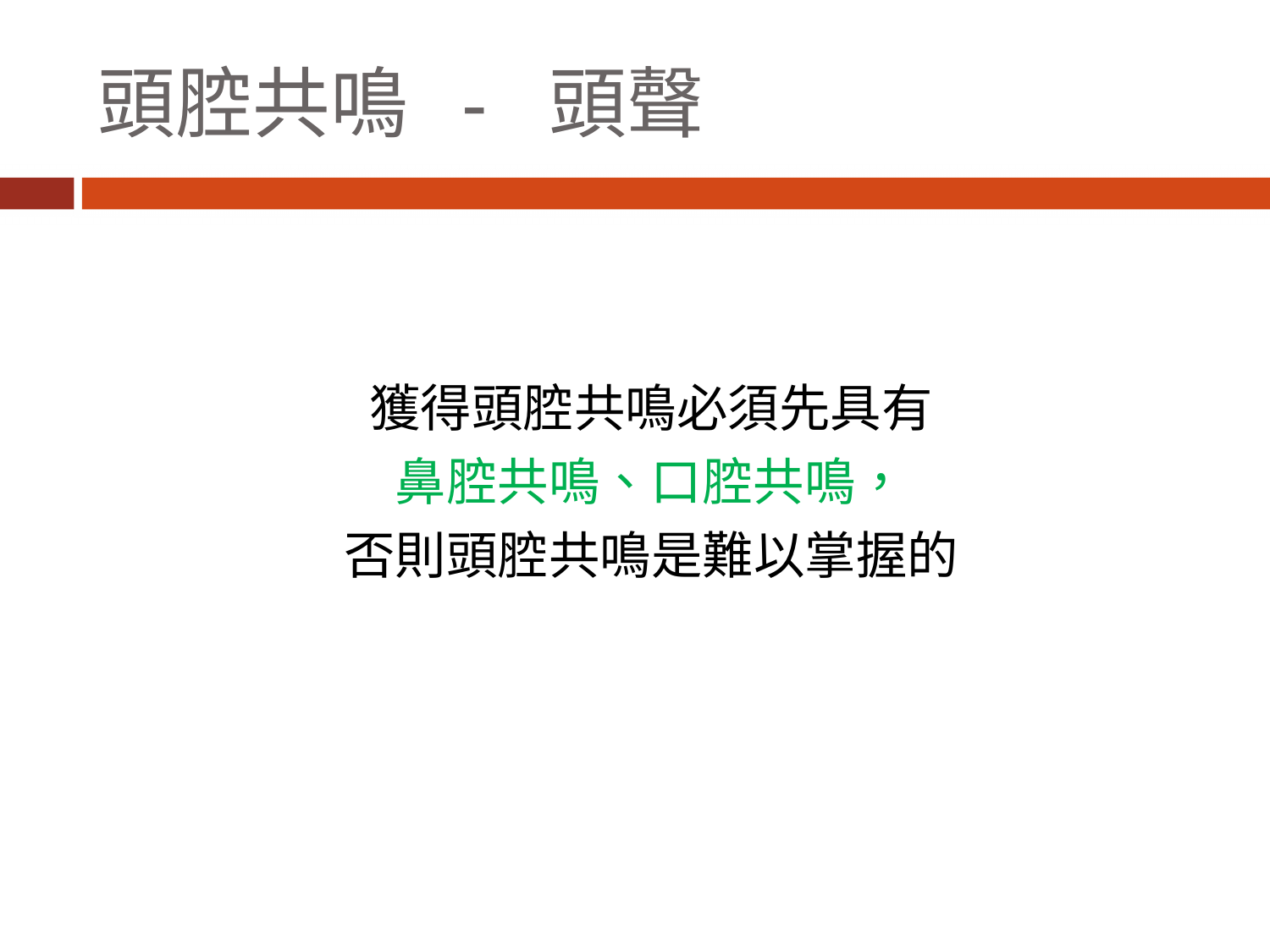

# 頭腔共鳴  -  頭聲

獲得頭腔共鳴必須先具有
鼻腔共鳴、口腔共鳴，
否則頭腔共鳴是難以掌握的